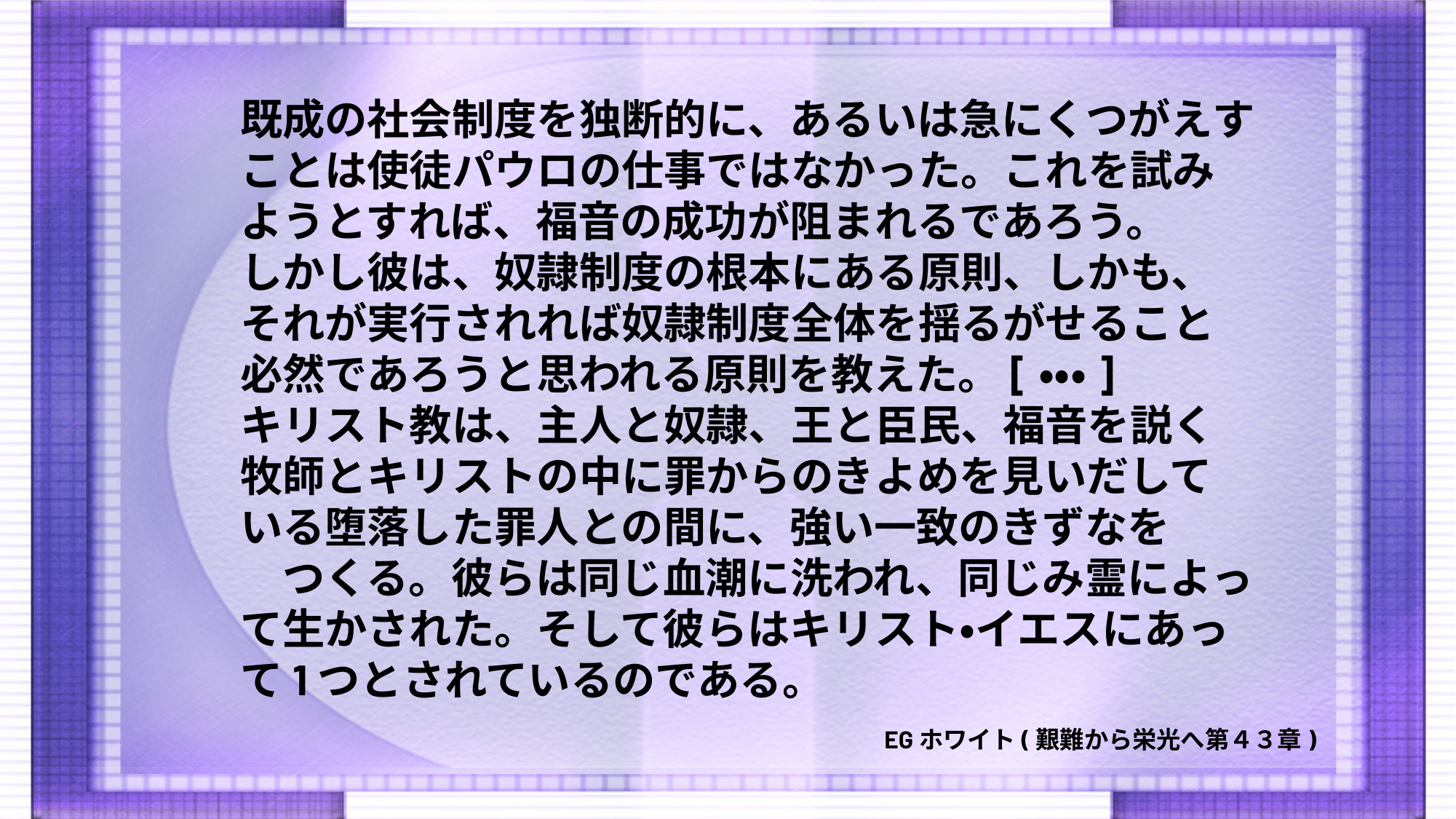

既成の社会制度を独断的に、あるいは急にくつがえすことは使徒パウロの仕事ではなかった。これを試み　ようとすれば、福音の成功が阻まれるであろう。　　しかし彼は、奴隷制度の根本にある原則、しかも、　それが実行されれば奴隷制度全体を揺るがせること　必然であろうと思われる原則を教えた。[・・・]
キリスト教は、主人と奴隷、王と臣民、福音を説く　牧師とキリストの中に罪からのきよめを見いだして　いる堕落した罪人との間に、強い一致のきずなを　　　つくる。彼らは同じ血潮に洗われ、同じみ霊によって生かされた。そして彼らはキリスト・イエスにあって1つとされているのである。
EGホワイト(艱難から栄光へ第４３章)